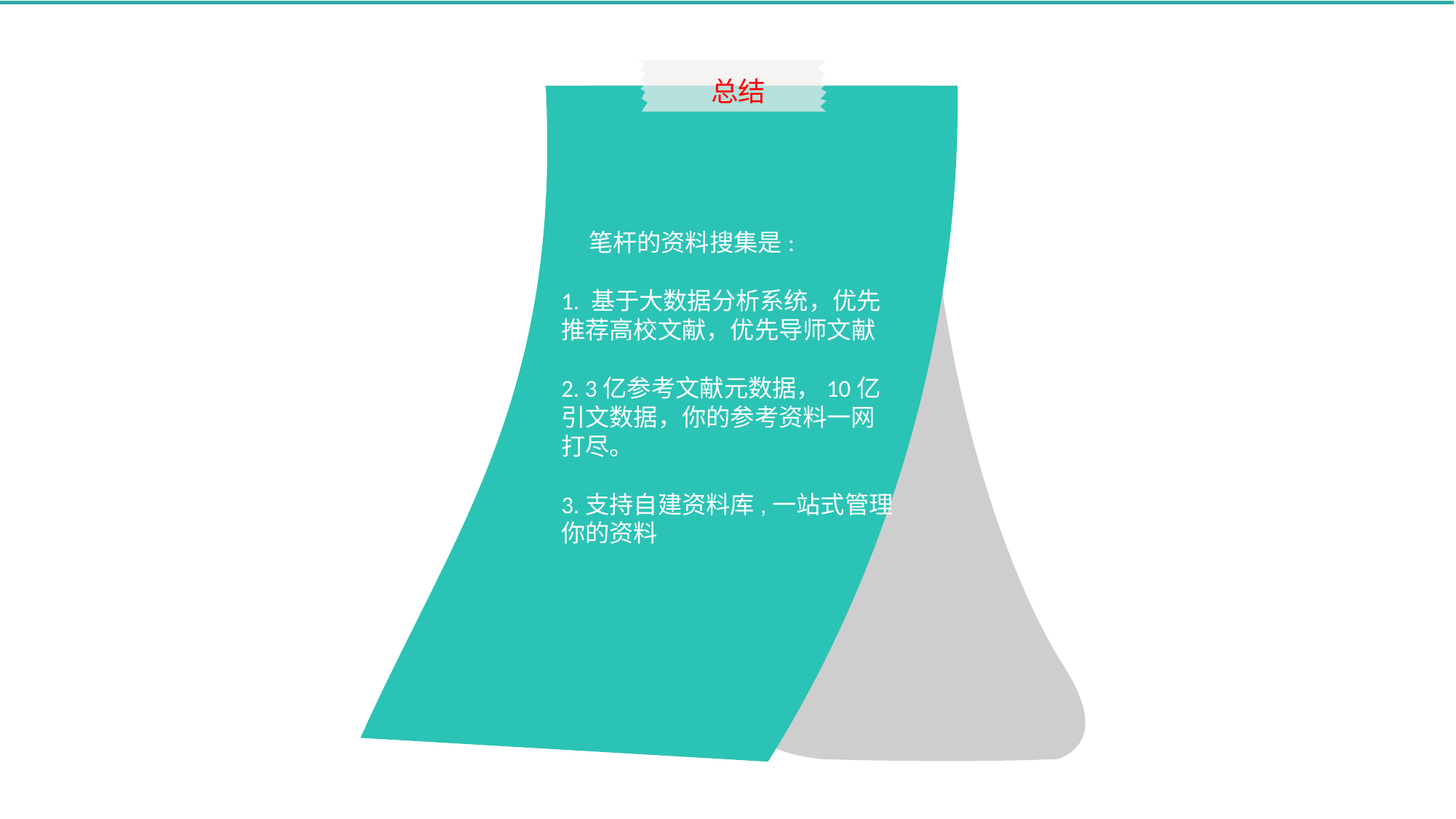

总结

    笔杆的资料搜集是:

1. 基于大数据分析系统，优先推荐高校文献，优先导师文献

2. 3亿参考文献元数据，10亿引文数据，你的参考资料一网打尽。

3.支持自建资料库,一站式管理你的资料